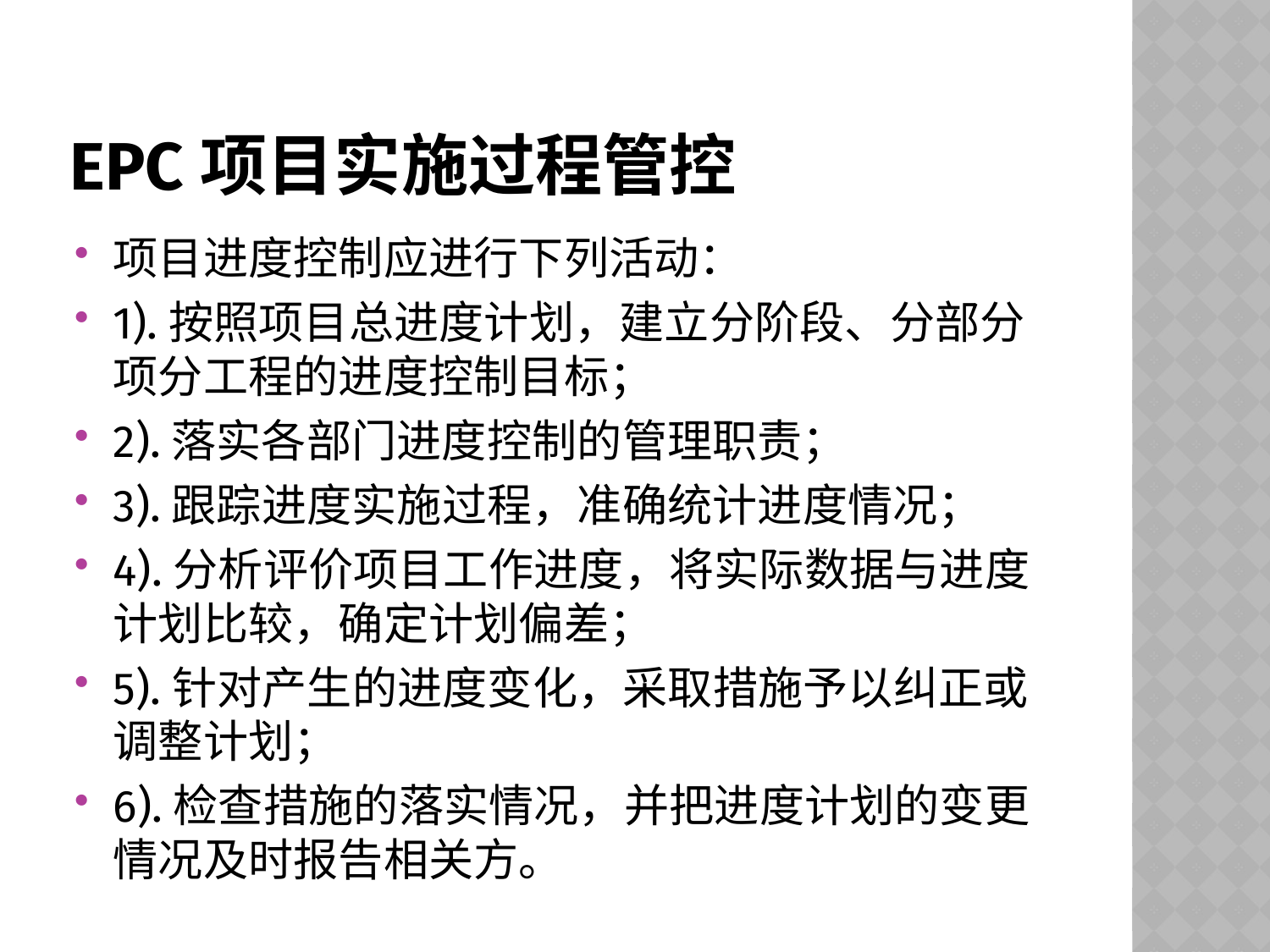

# EPC项目实施过程管控
项目进度控制应进行下列活动：
1).按照项目总进度计划，建立分阶段、分部分项分工程的进度控制目标；
2).落实各部门进度控制的管理职责；
3).跟踪进度实施过程，准确统计进度情况；
4).分析评价项目工作进度，将实际数据与进度计划比较，确定计划偏差；
5).针对产生的进度变化，采取措施予以纠正或调整计划；
6).检查措施的落实情况，并把进度计划的变更情况及时报告相关方。